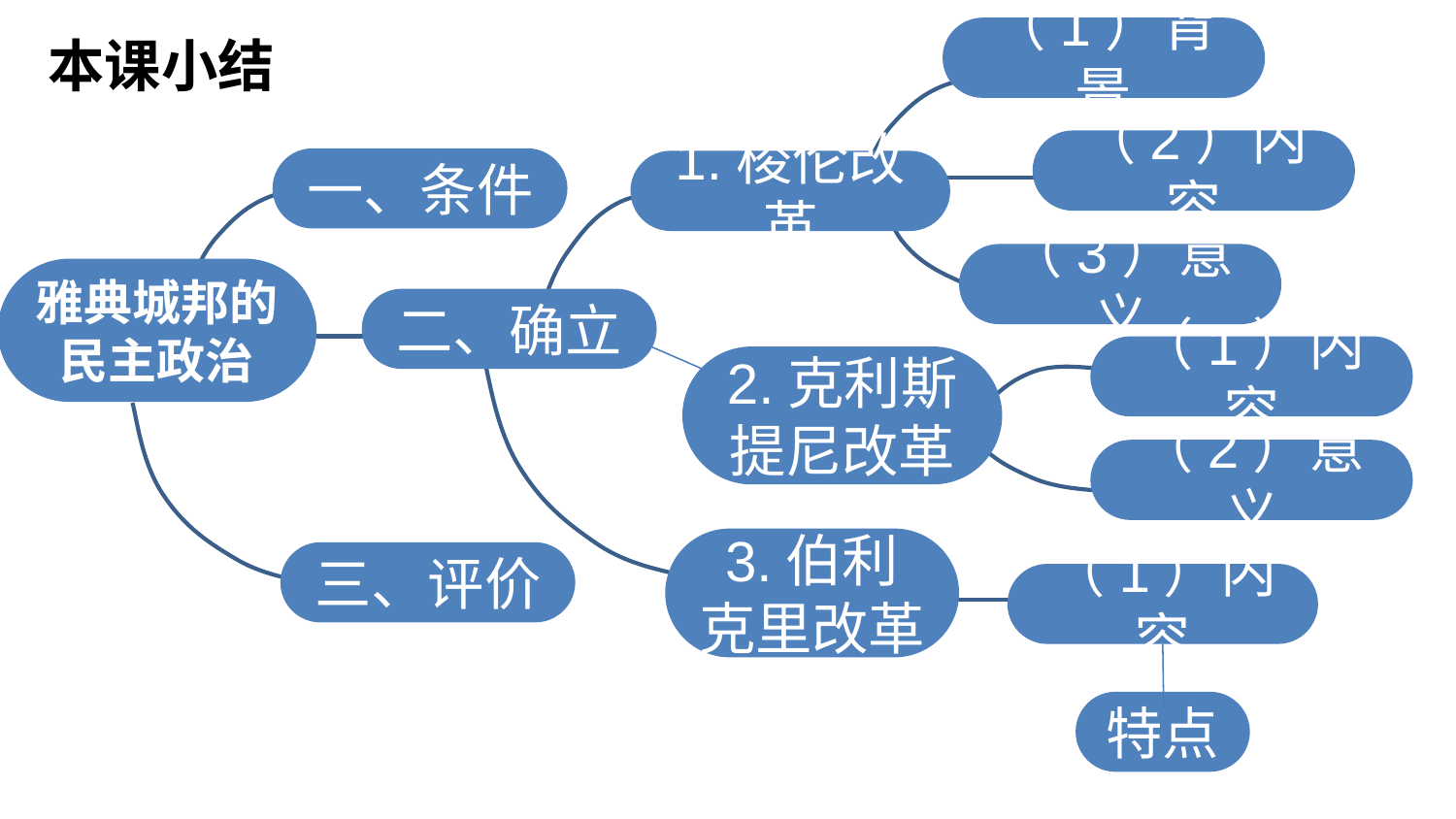

（1）背景
本课小结

（2）内容
一、条件
1.梭伦改革

（3）意义
雅典城邦的民主政治
二、确立

（1）内容
2.克利斯提尼改革

（2）意义
3.伯利克里改革
三、评价
（1）内容

特点